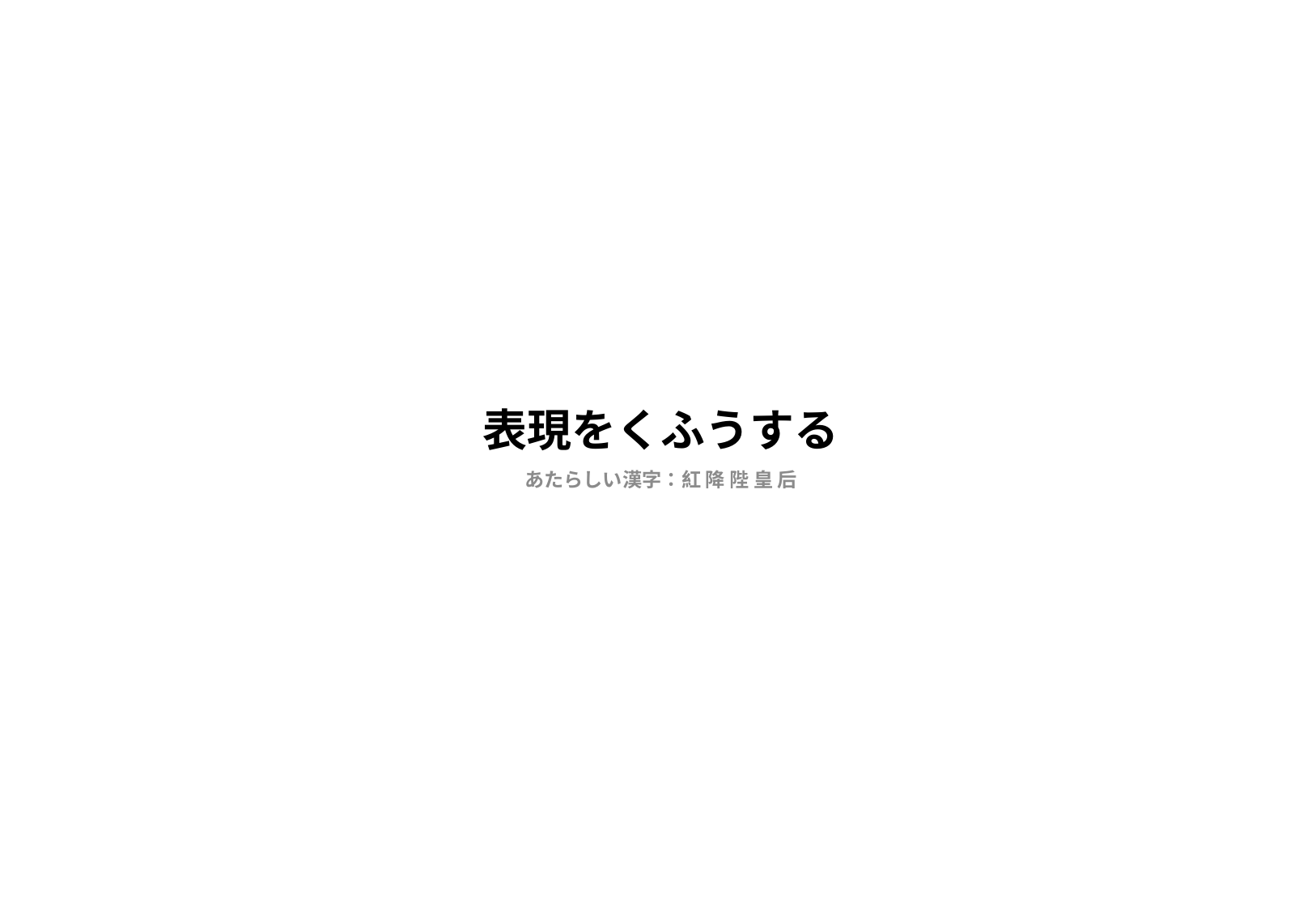

# 表現をくふうする
あたらしい漢字：紅 降 陛 皇 后